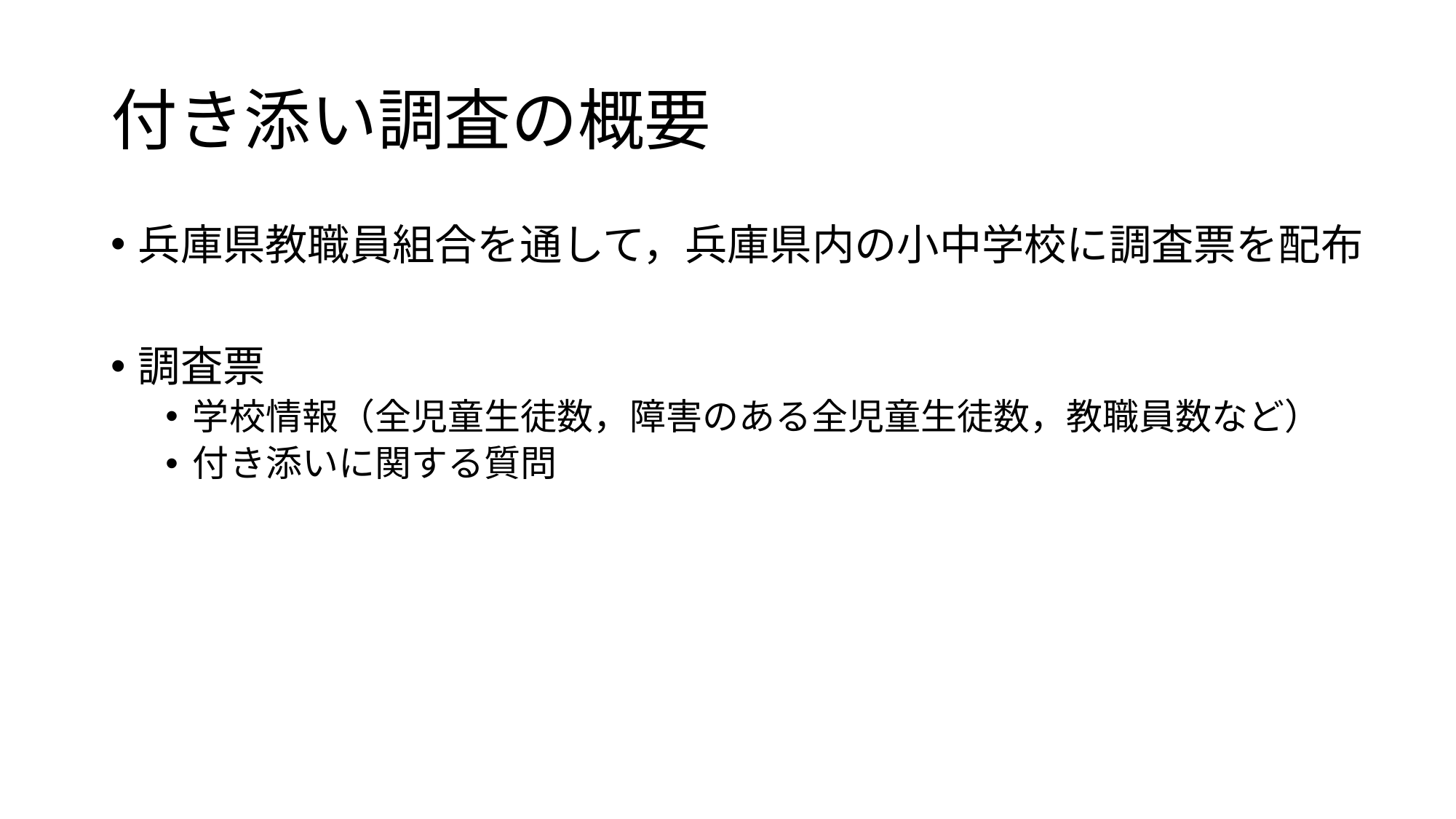

# 付き添い調査の概要
兵庫県教職員組合を通して，兵庫県内の小中学校に調査票を配布

調査票
学校情報（全児童生徒数，障害のある全児童生徒数，教職員数など）
付き添いに関する質問